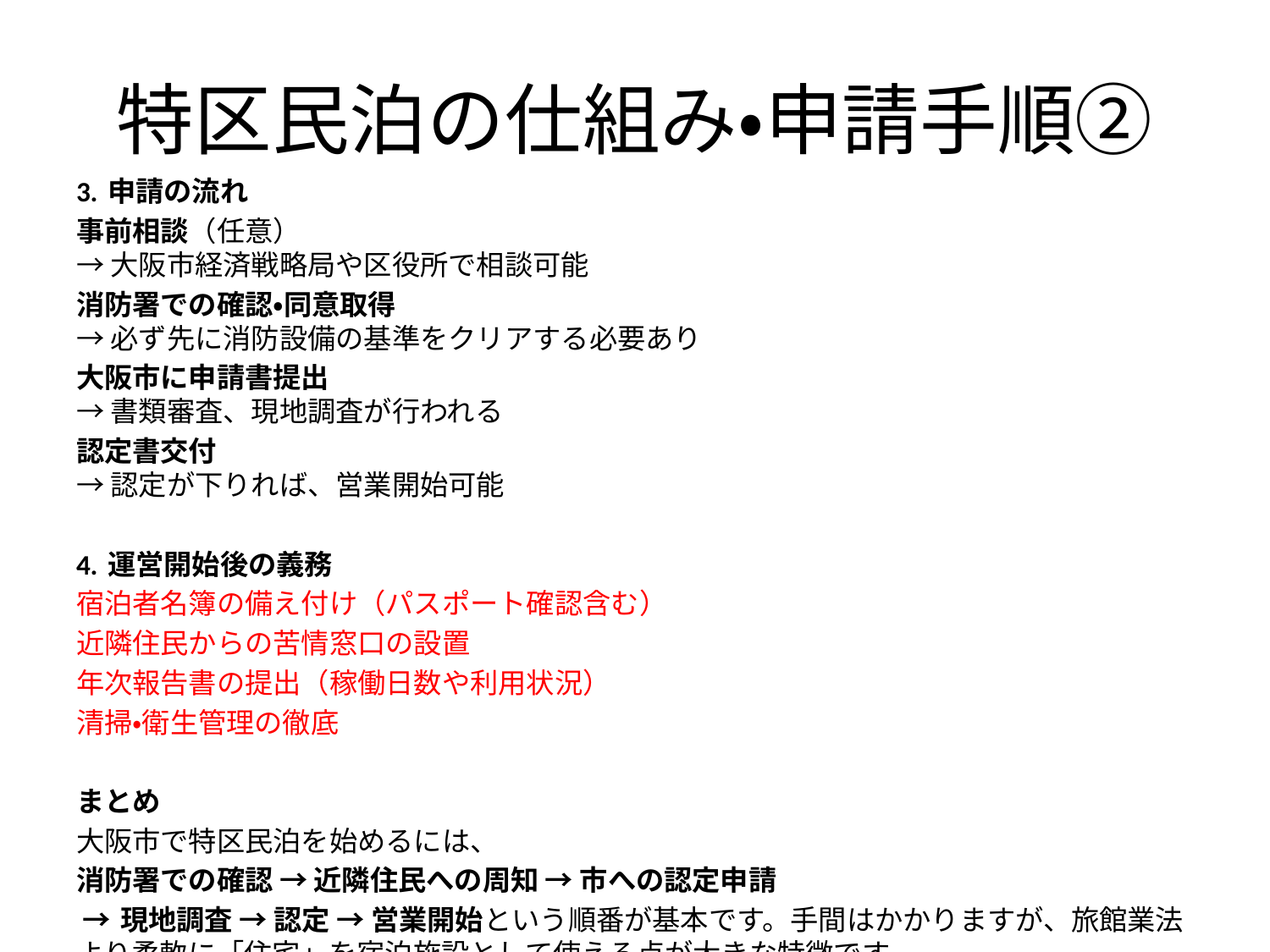

# 特区民泊の仕組み・申請手順②
3. 申請の流れ
事前相談（任意）
→ 大阪市経済戦略局や区役所で相談可能
消防署での確認・同意取得
→ 必ず先に消防設備の基準をクリアする必要あり
大阪市に申請書提出
→ 書類審査、現地調査が行われる
認定書交付
→ 認定が下りれば、営業開始可能

4. 運営開始後の義務
宿泊者名簿の備え付け（パスポート確認含む）
近隣住民からの苦情窓口の設置
年次報告書の提出（稼働日数や利用状況）
清掃・衛生管理の徹底

まとめ
大阪市で特区民泊を始めるには、
消防署での確認 → 近隣住民への周知 → 市への認定申請
 → 現地調査 → 認定 → 営業開始という順番が基本です。手間はかかりますが、旅館業法より柔軟に「住宅」を宿泊施設として使える点が大きな特徴です。